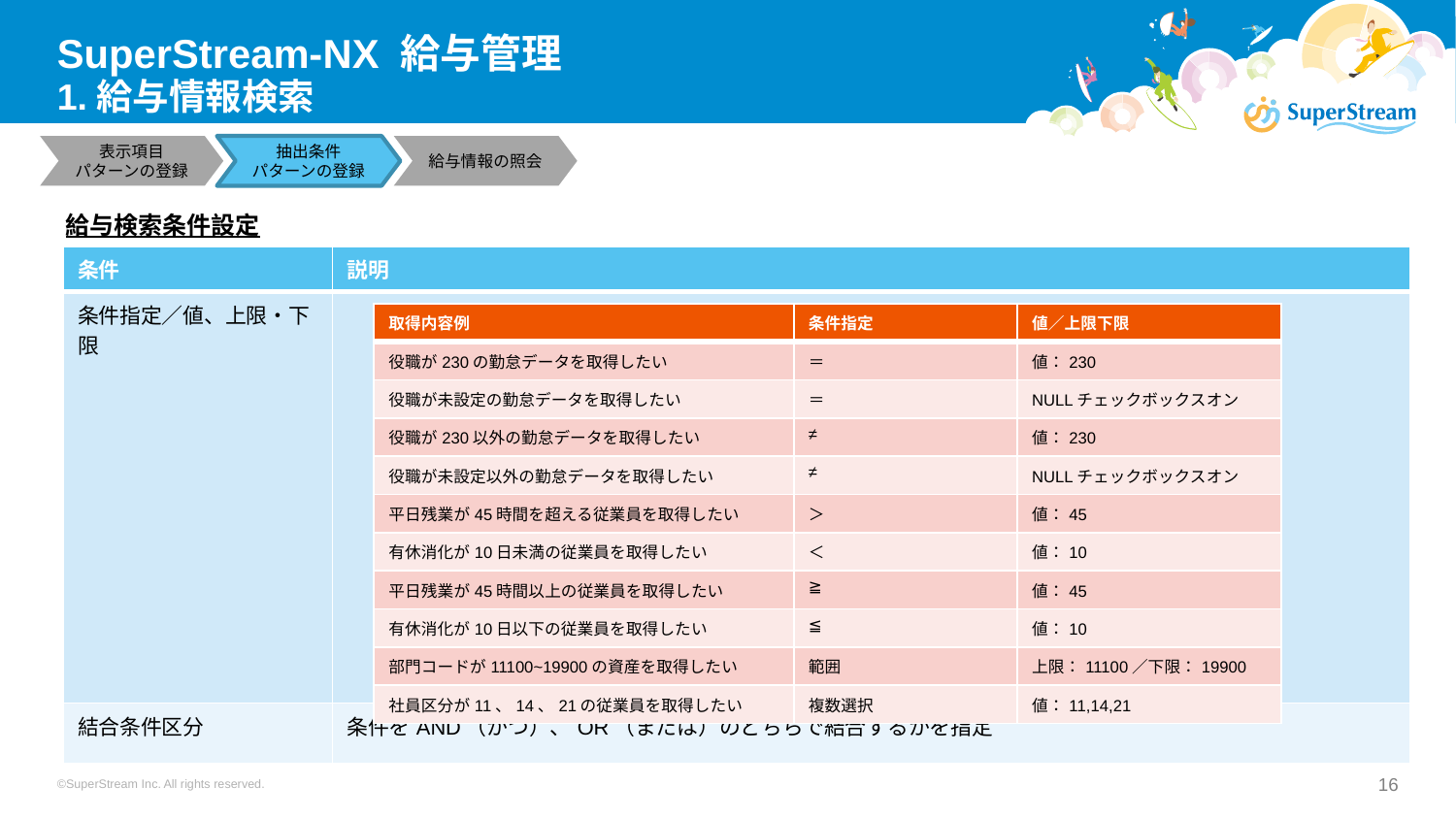

# SuperStream-NX 給与管理 1.給与情報検索
表示項目
パターンの登録
抽出条件
パターンの登録
給与情報の照会
給与検索条件設定
| 条件 | 説明 |
| --- | --- |
| 条件指定／値、上限・下限 |  |
| 結合条件区分 | 条件をAND（かつ）、OR（または）のどちらで結合するかを指定 |
| 取得内容例 | 条件指定 | 値／上限下限 |
| --- | --- | --- |
| 役職が230の勤怠データを取得したい | ＝ | 値：230 |
| 役職が未設定の勤怠データを取得したい | ＝ | NULLチェックボックスオン |
| 役職が230以外の勤怠データを取得したい | ≠ | 値：230 |
| 役職が未設定以外の勤怠データを取得したい | ≠ | NULLチェックボックスオン |
| 平日残業が45時間を超える従業員を取得したい | ＞ | 値：45 |
| 有休消化が10日未満の従業員を取得したい | ＜ | 値：10 |
| 平日残業が45時間以上の従業員を取得したい | ≧ | 値：45 |
| 有休消化が10日以下の従業員を取得したい | ≦ | 値：10 |
| 部門コードが11100~19900の資産を取得したい | 範囲 | 上限：11100／下限：19900 |
| 社員区分が11、14、21の従業員を取得したい | 複数選択 | 値：11,14,21 |
©SuperStream Inc. All rights reserved.
16